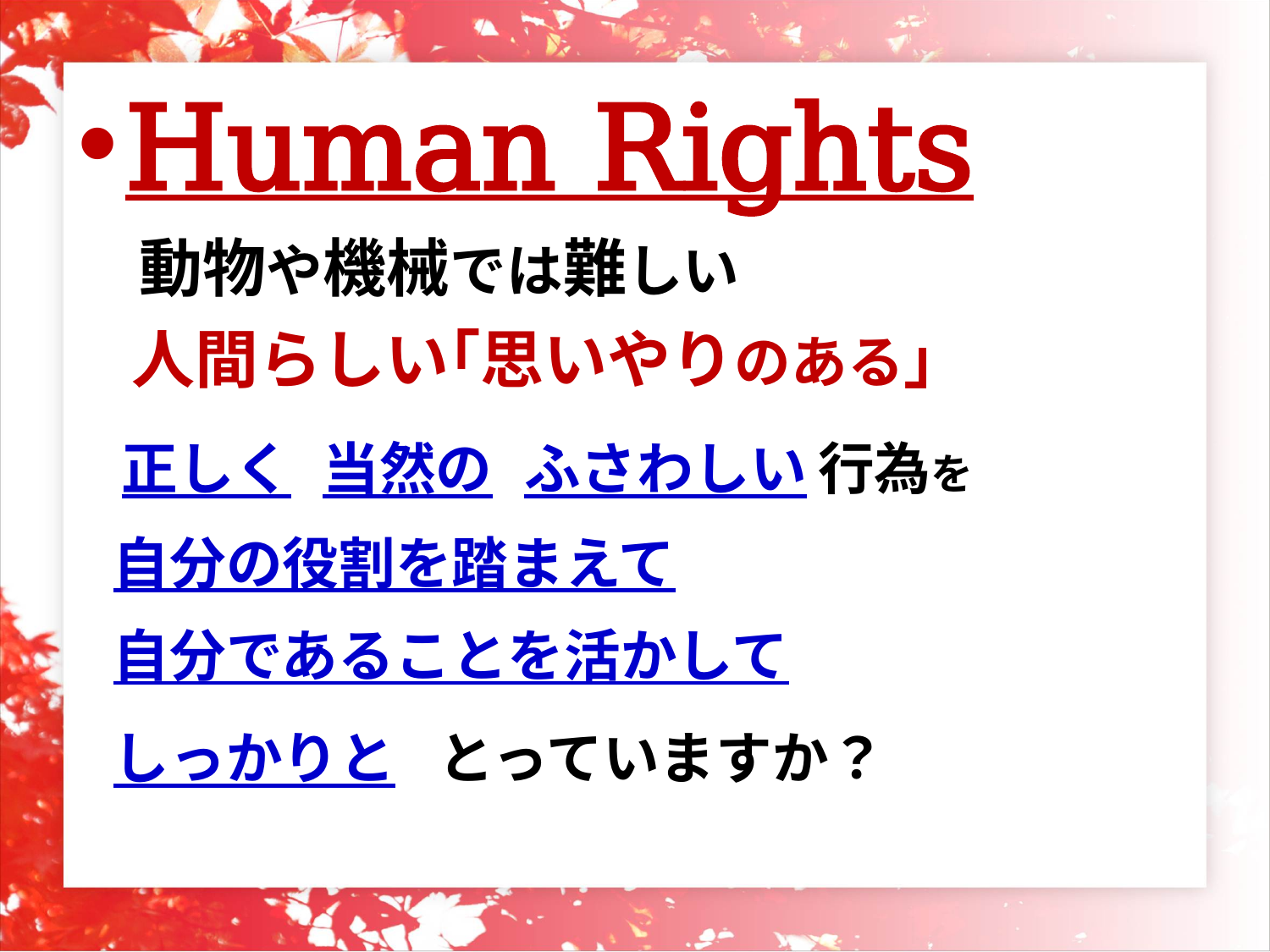

Human Rights
  動物や機械では難しい
  人間らしい｢思いやりのある｣
  正しく　当然の　ふさわしい 行為を
　自分の役割を踏まえて
　自分であることを活かして
　しっかりと　とっていますか？